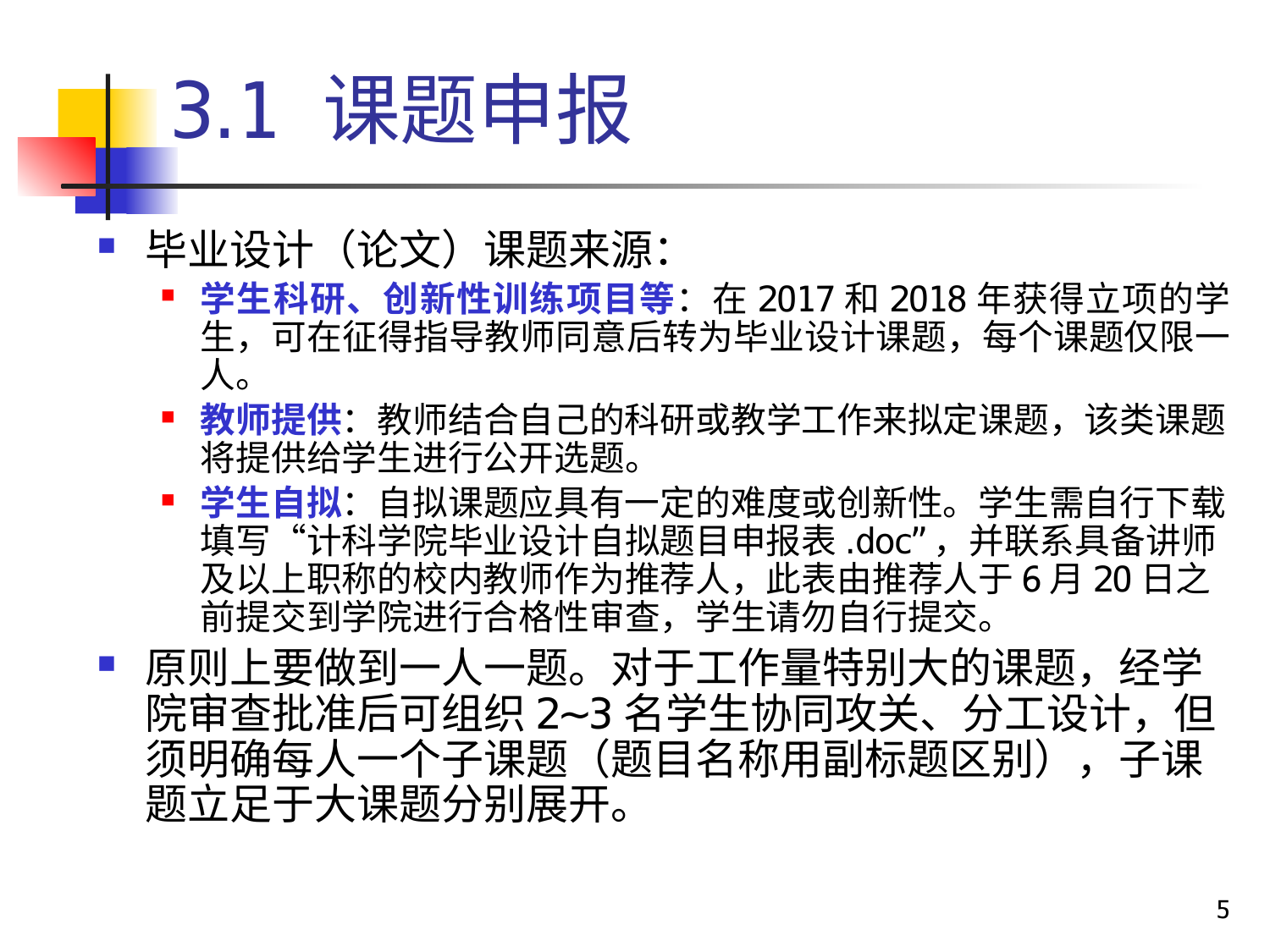

# 3.1 课题申报
毕业设计（论文）课题来源：
学生科研、创新性训练项目等：在2017和2018年获得立项的学生，可在征得指导教师同意后转为毕业设计课题，每个课题仅限一人。
教师提供：教师结合自己的科研或教学工作来拟定课题，该类课题将提供给学生进行公开选题。
学生自拟：自拟课题应具有一定的难度或创新性。学生需自行下载填写“计科学院毕业设计自拟题目申报表.doc”，并联系具备讲师及以上职称的校内教师作为推荐人，此表由推荐人于6月20日之前提交到学院进行合格性审查，学生请勿自行提交。
原则上要做到一人一题。对于工作量特别大的课题，经学院审查批准后可组织2~3名学生协同攻关、分工设计，但须明确每人一个子课题（题目名称用副标题区别），子课题立足于大课题分别展开。
5